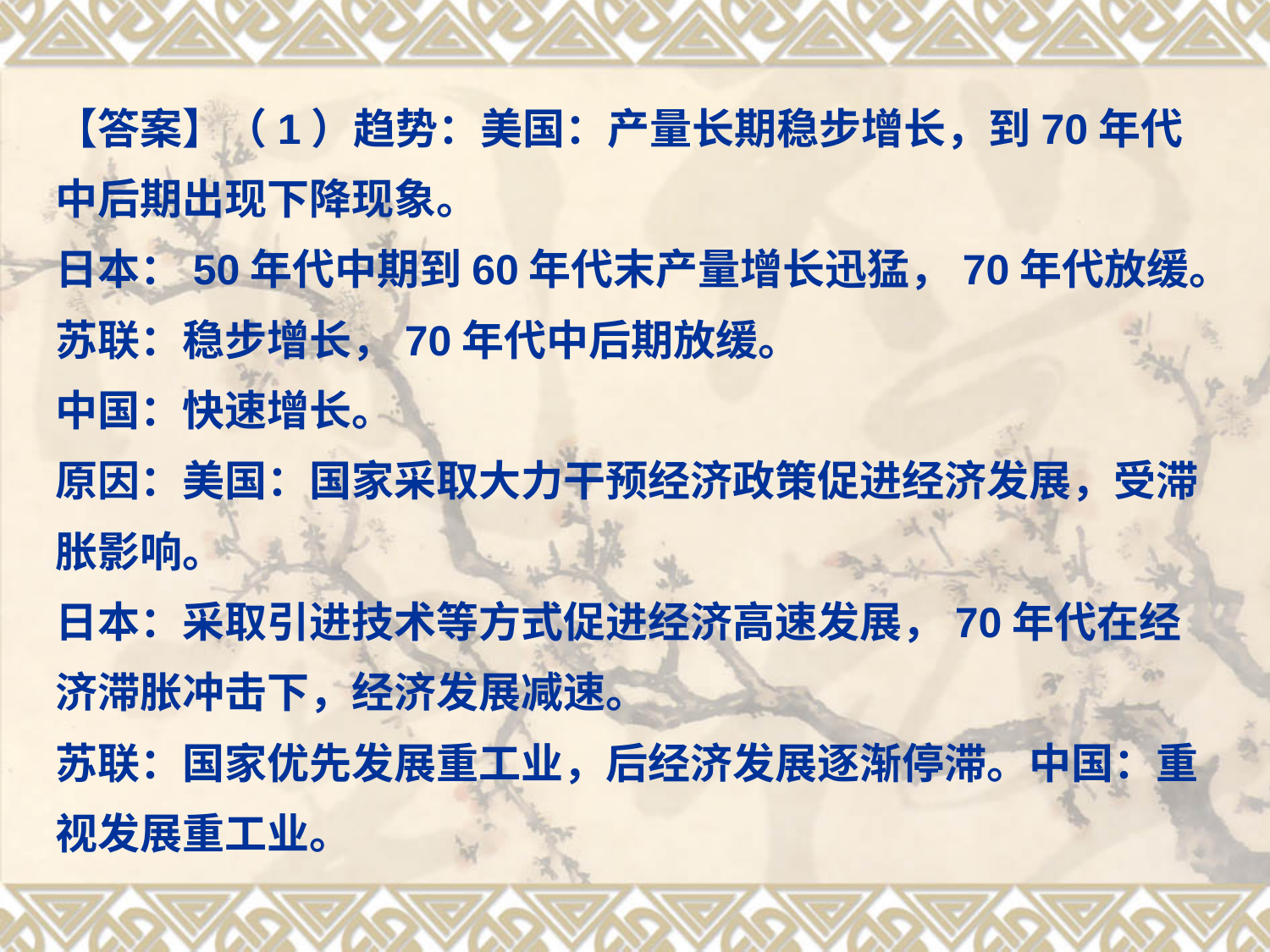

【答案】（1）趋势：美国：产量长期稳步增长，到70年代中后期出现下降现象。
日本：50年代中期到60年代末产量增长迅猛，70年代放缓。
苏联：稳步增长，70年代中后期放缓。
中国：快速增长。
原因：美国：国家采取大力干预经济政策促进经济发展，受滞胀影响。
日本：采取引进技术等方式促进经济高速发展，70年代在经济滞胀冲击下，经济发展减速。
苏联：国家优先发展重工业，后经济发展逐渐停滞。中国：重视发展重工业。